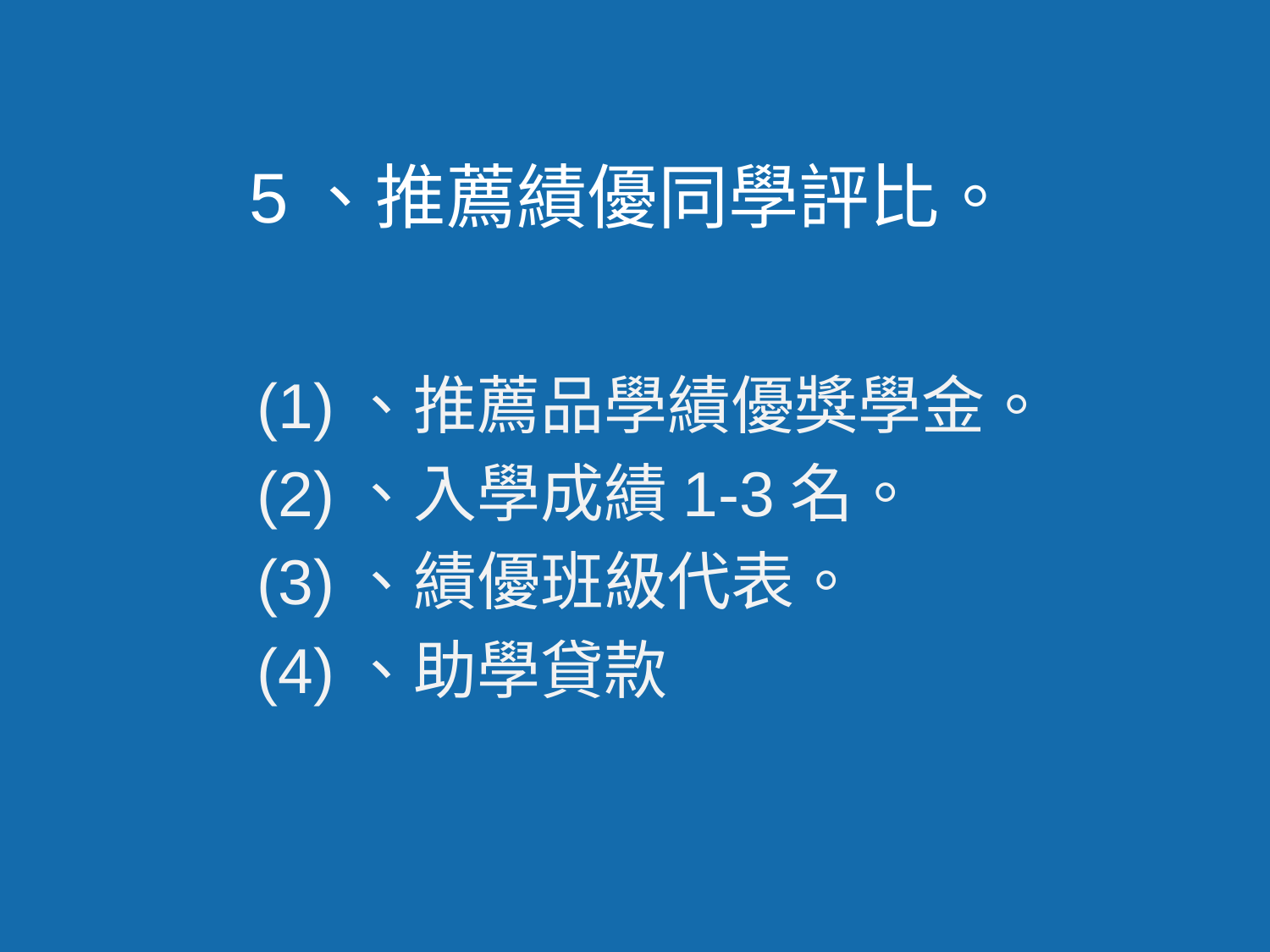

5、推薦績優同學評比。
(1)、推薦品學績優獎學金。
(2)、入學成績1-3名。
(3)、績優班級代表。
(4)、助學貸款